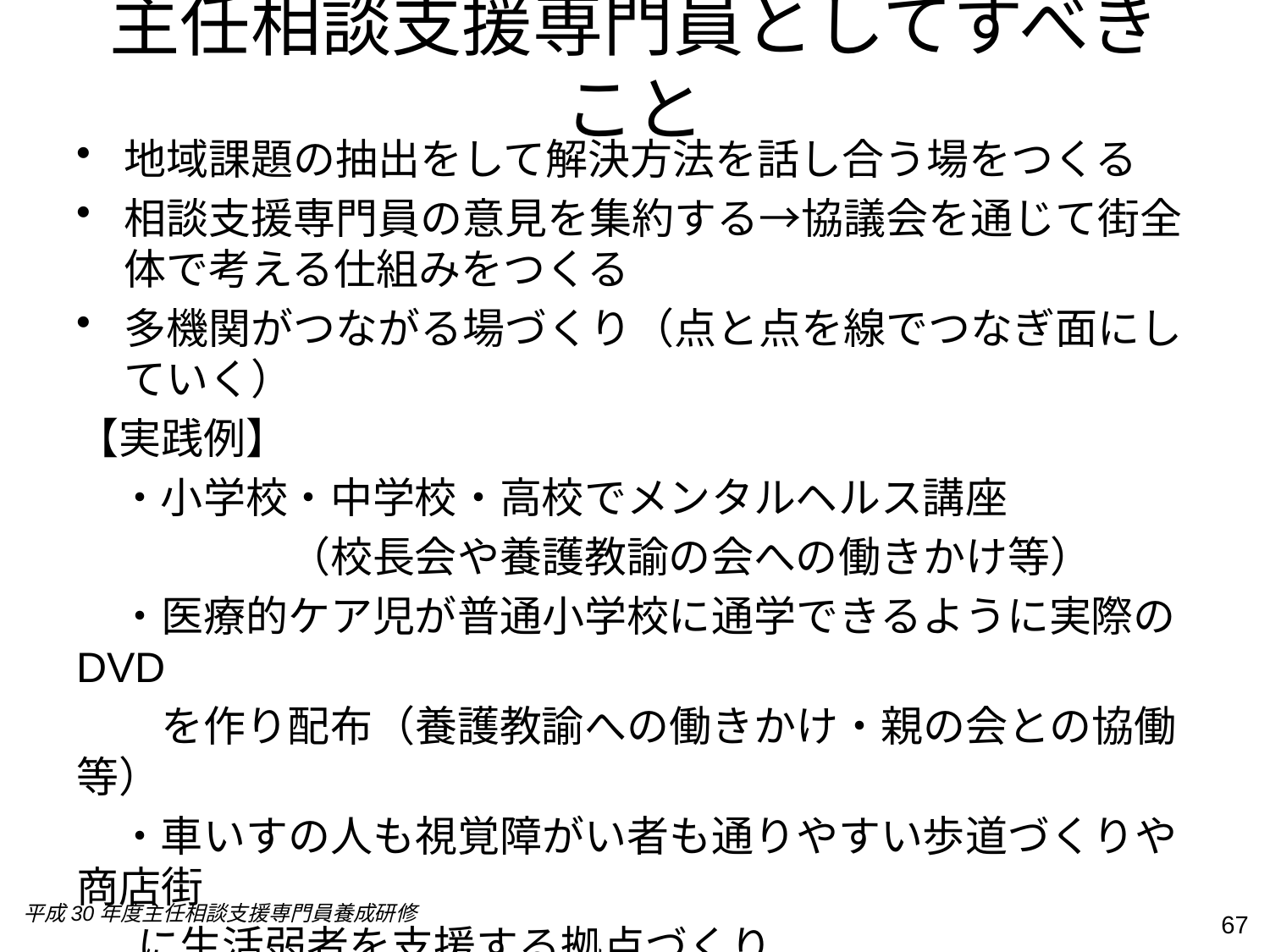

# 主任相談支援専門員としてすべきこと
地域課題の抽出をして解決方法を話し合う場をつくる
相談支援専門員の意見を集約する→協議会を通じて街全体で考える仕組みをつくる
多機関がつながる場づくり（点と点を線でつなぎ面にしていく）
【実践例】
　・小学校・中学校・高校でメンタルヘルス講座
　　　　　（校長会や養護教諭の会への働きかけ等）
　・医療的ケア児が普通小学校に通学できるように実際のDVD
　　を作り配布（養護教諭への働きかけ・親の会との協働等）
　・車いすの人も視覚障がい者も通りやすい歩道づくりや商店街
　  に生活弱者を支援する拠点づくり
　　　　　　　　（街づくり担当者や商店街との協働）
平成30年度主任相談支援専門員養成研修
67